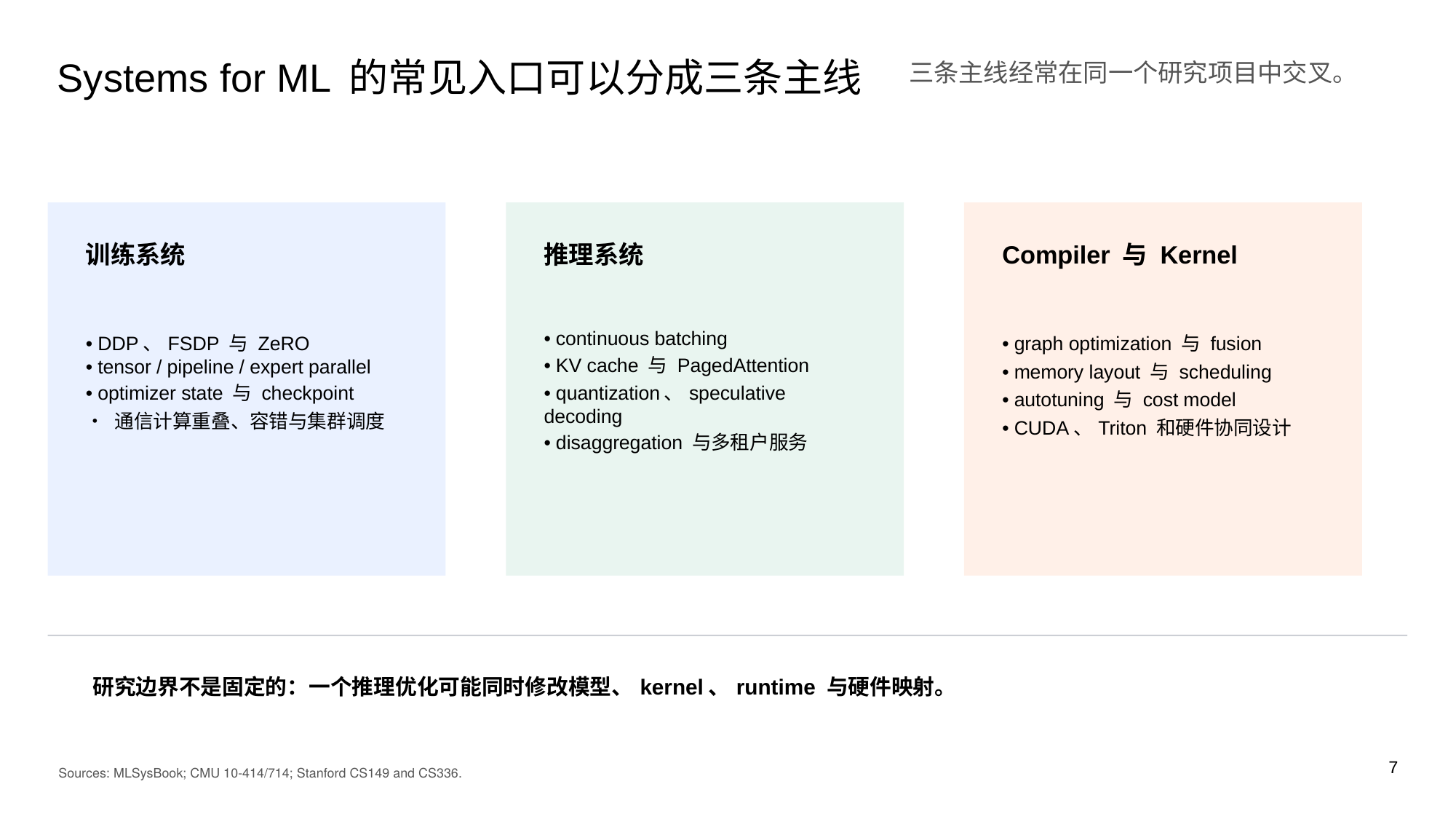

Systems for ML 的常见入口可以分成三条主线
三条主线经常在同一个研究项目中交叉。

训练系统
推理系统
Compiler 与 Kernel
• DDP、FSDP 与 ZeRO
• tensor / pipeline / expert parallel
• optimizer state 与 checkpoint
• 通信计算重叠、容错与集群调度
• continuous batching
• KV cache 与 PagedAttention
• quantization、speculative decoding
• disaggregation 与多租户服务
• graph optimization 与 fusion
• memory layout 与 scheduling
• autotuning 与 cost model
• CUDA、Triton 和硬件协同设计

研究边界不是固定的：一个推理优化可能同时修改模型、kernel、runtime 与硬件映射。
7
Sources: MLSysBook; CMU 10-414/714; Stanford CS149 and CS336.